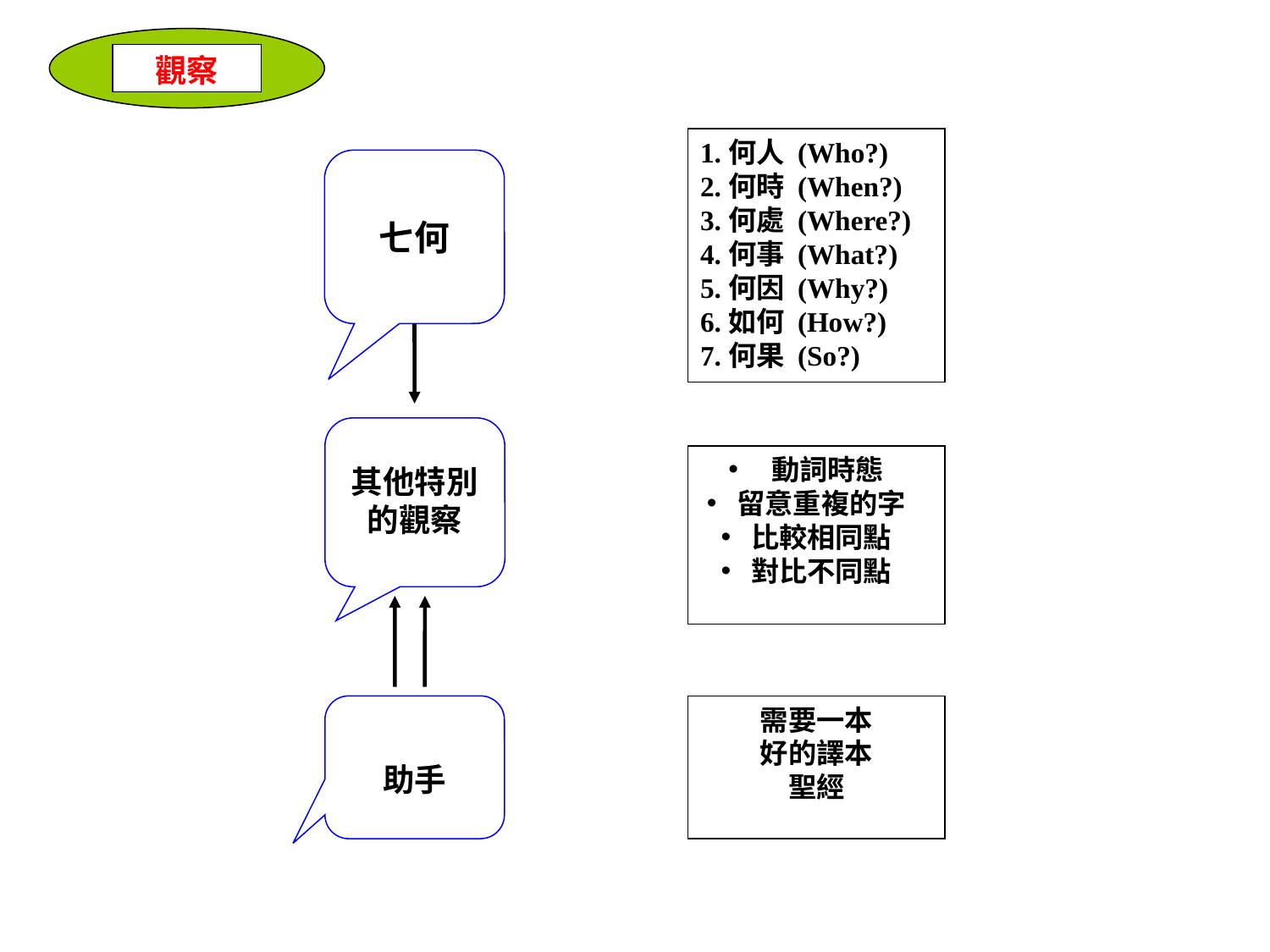

觀察
1.何人 (Who?)
2.何時 (When?)
3.何處 (Where?)
4.何事 (What?)
5.何因 (Why?)
6.如何 (How?)
7.何果 (So?)

七何

其他特別的觀察

 動詞時態
留意重複的字
比較相同點
對比不同點

助手
需要一本
好的譯本
聖經